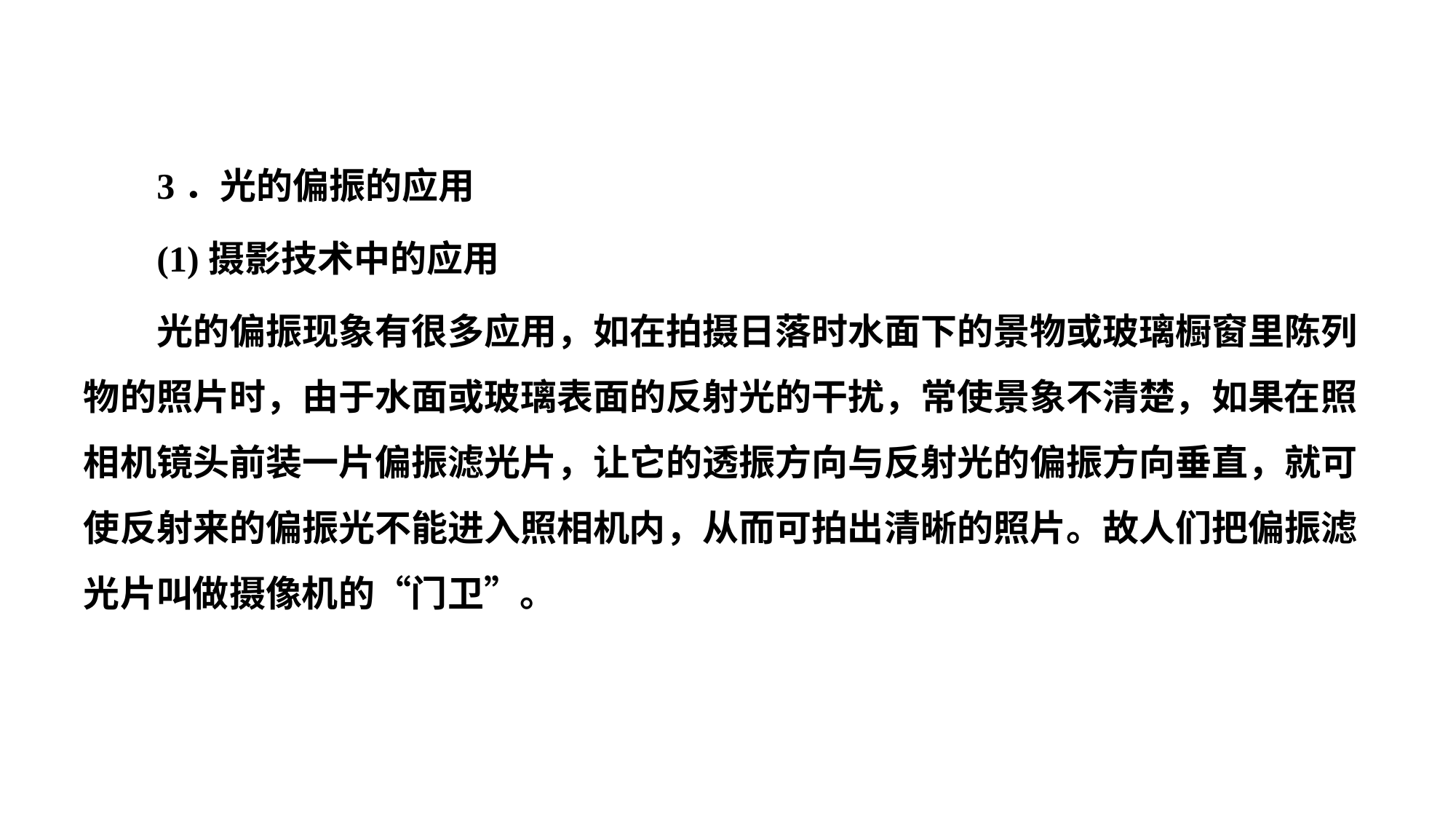

3．光的偏振的应用
(1)摄影技术中的应用
光的偏振现象有很多应用，如在拍摄日落时水面下的景物或玻璃橱窗里陈列物的照片时，由于水面或玻璃表面的反射光的干扰，常使景象不清楚，如果在照相机镜头前装一片偏振滤光片，让它的透振方向与反射光的偏振方向垂直，就可使反射来的偏振光不能进入照相机内，从而可拍出清晰的照片。故人们把偏振滤光片叫做摄像机的“门卫”。